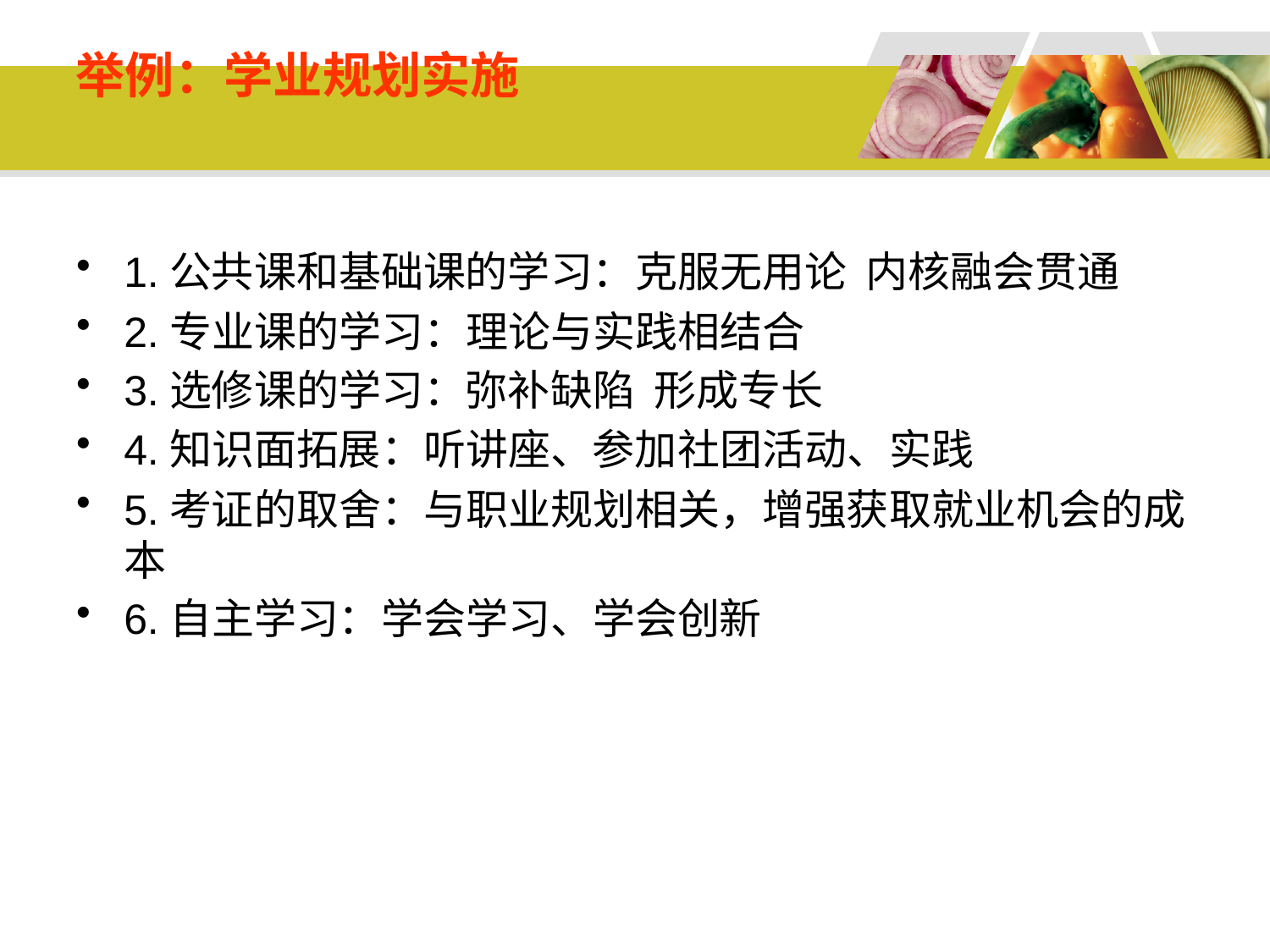

# 举例：学业规划实施

1.公共课和基础课的学习：克服无用论  内核融会贯通
2.专业课的学习：理论与实践相结合
3.选修课的学习：弥补缺陷  形成专长
4.知识面拓展：听讲座、参加社团活动、实践
5.考证的取舍：与职业规划相关，增强获取就业机会的成本
6.自主学习：学会学习、学会创新